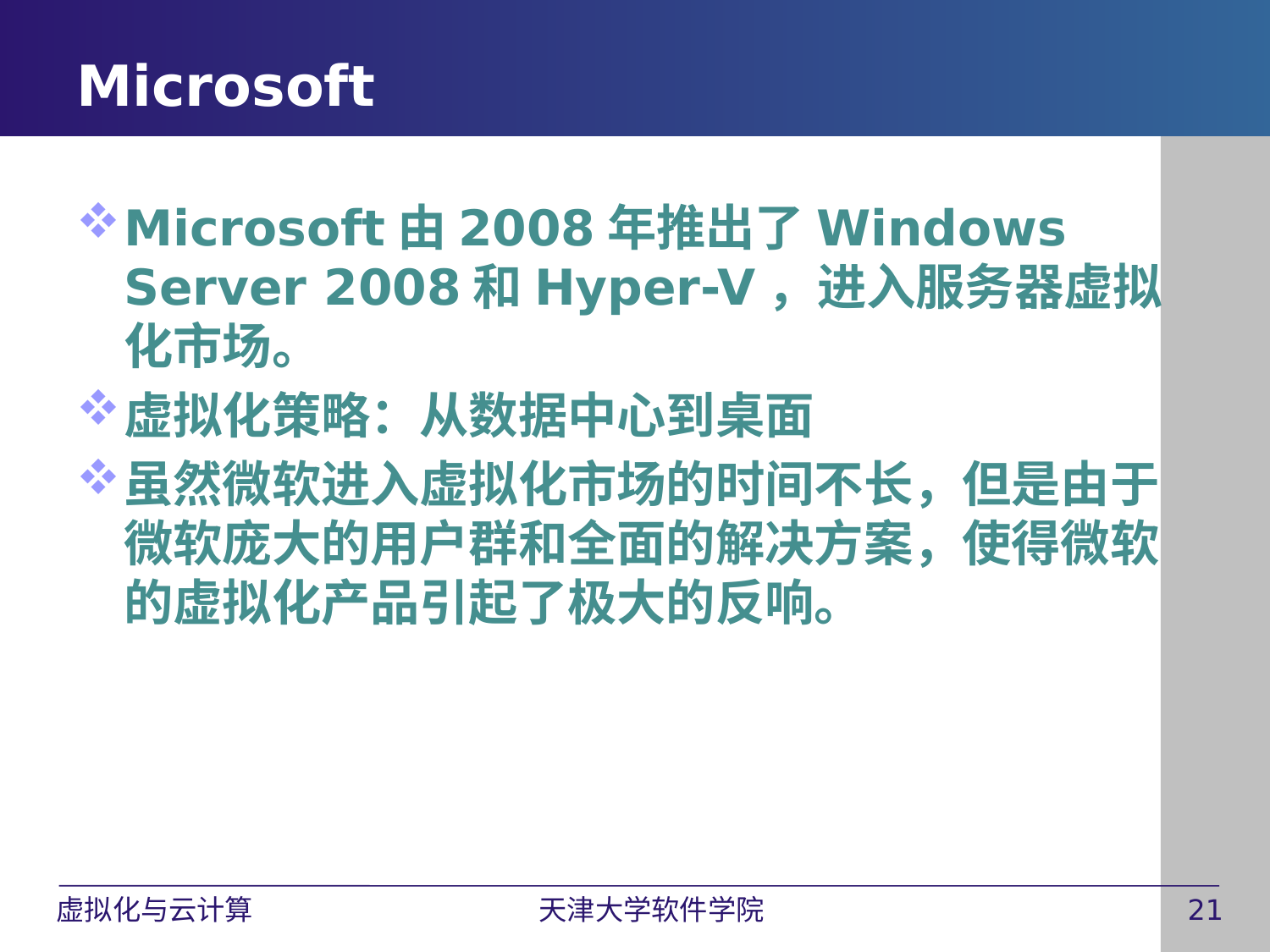

# Microsoft
Microsoft由2008年推出了Windows Server 2008和Hyper-V，进入服务器虚拟化市场。
虚拟化策略：从数据中心到桌面
虽然微软进入虚拟化市场的时间不长，但是由于微软庞大的用户群和全面的解决方案，使得微软的虚拟化产品引起了极大的反响。